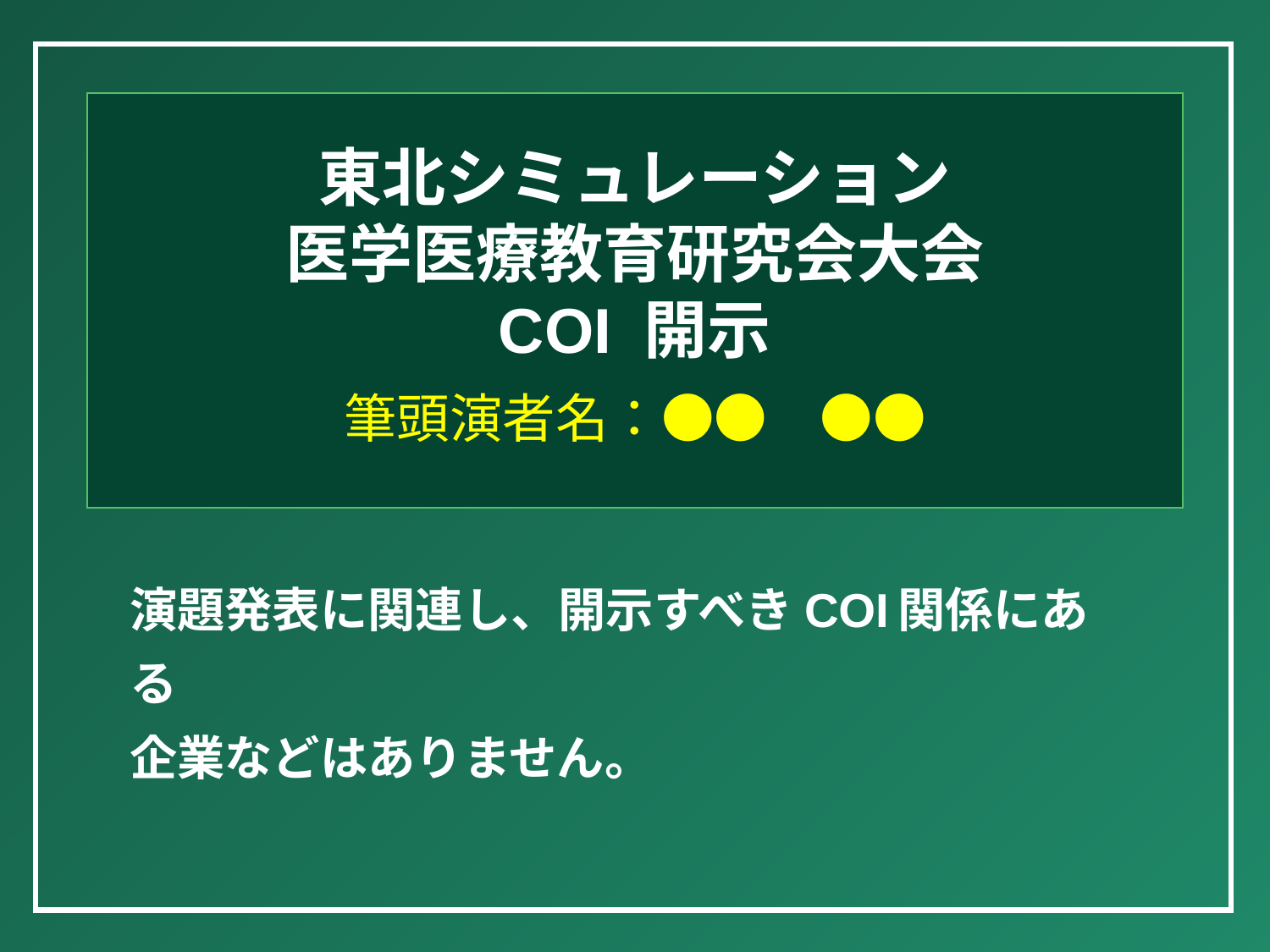

東北シミュレーション
医学医療教育研究会大会
COI 開示
筆頭演者名：●●　●●
演題発表に関連し、開示すべきCOI 関係にある
企業などはありません。